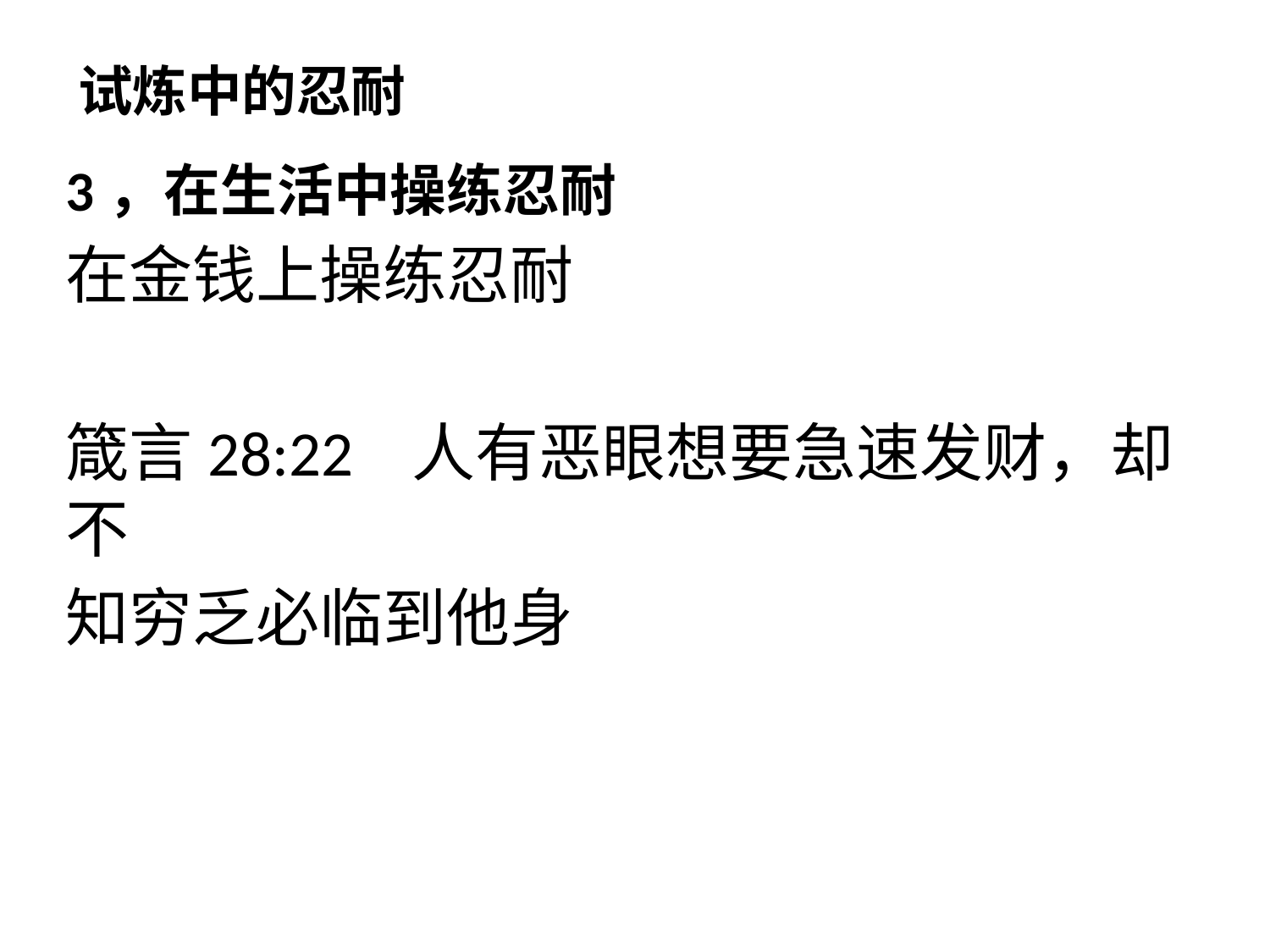

# 试炼中的忍耐
3，在生活中操练忍耐
在金钱上操练忍耐

箴言28:22   人有恶眼想要急速发财，却不
知穷乏必临到他身